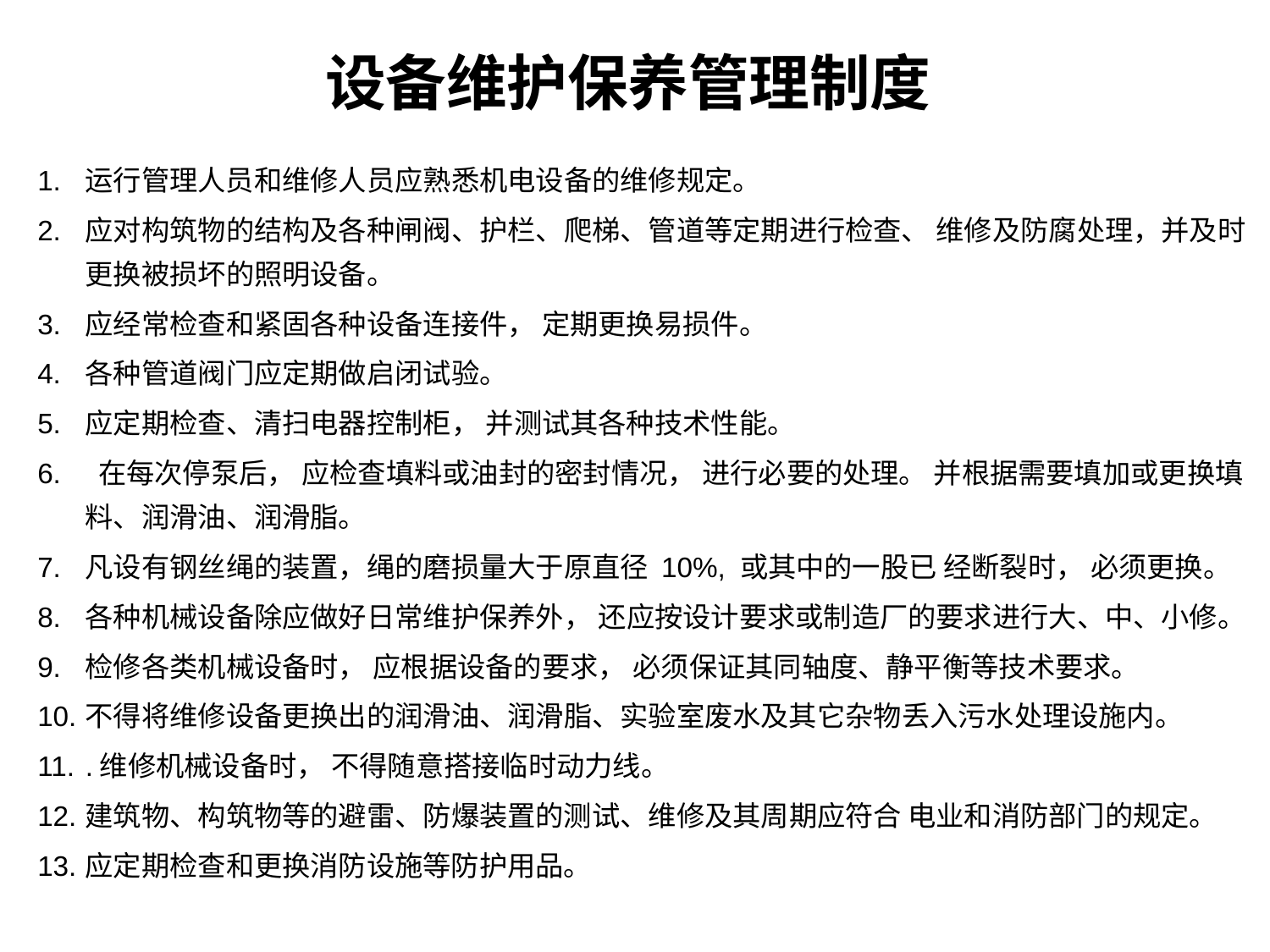

# 设备维护保养管理制度
运行管理人员和维修人员应熟悉机电设备的维修规定。
应对构筑物的结构及各种闸阀、护栏、爬梯、管道等定期进行检查、 维修及防腐处理，并及时更换被损坏的照明设备。
应经常检查和紧固各种设备连接件， 定期更换易损件。
各种管道阀门应定期做启闭试验。
应定期检查、清扫电器控制柜， 并测试其各种技术性能。
 在每次停泵后， 应检查填料或油封的密封情况， 进行必要的处理。 并根据需要填加或更换填料、润滑油、润滑脂。
凡设有钢丝绳的装置，绳的磨损量大于原直径 10%, 或其中的一股已 经断裂时， 必须更换。
各种机械设备除应做好日常维护保养外， 还应按设计要求或制造厂的要求进行大、中、小修。
检修各类机械设备时， 应根据设备的要求， 必须保证其同轴度、静平衡等技术要求。
不得将维修设备更换出的润滑油、润滑脂、实验室废水及其它杂物丢入污水处理设施内。
.维修机械设备时， 不得随意搭接临时动力线。
建筑物、构筑物等的避雷、防爆装置的测试、维修及其周期应符合 电业和消防部门的规定。
应定期检查和更换消防设施等防护用品。